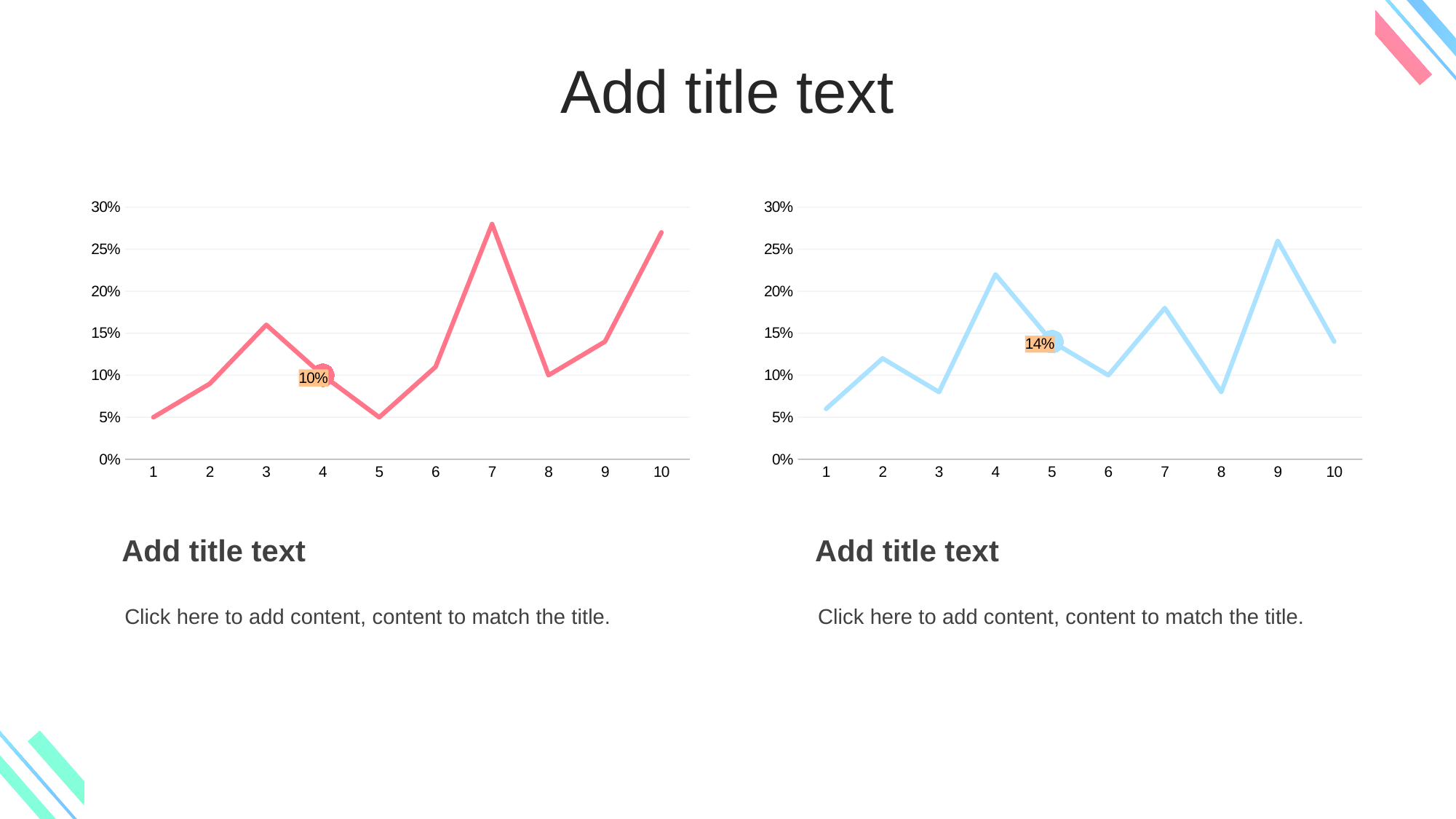

Add title text

### Chart

| Category | 系列 2 |
|---|---|
| 1 | 0.05 |
| 2 | 0.09 |
| 3 | 0.16 |
| 4 | 0.1 |
| 5 | 0.05 |
| 6 | 0.11 |
| 7 | 0.28 |
| 8 | 0.1 |
| 9 | 0.14 |
| 10 | 0.27 |

### Chart

| Category | text here |
|---|---|
| 1 | 0.06 |
| 2 | 0.12 |
| 3 | 0.08 |
| 4 | 0.22 |
| 5 | 0.14 |
| 6 | 0.1 |
| 7 | 0.18 |
| 8 | 0.08 |
| 9 | 0.26 |
| 10 | 0.14 |
Add title text
Add title text
Click here to add content, content to match the title.
Click here to add content, content to match the title.